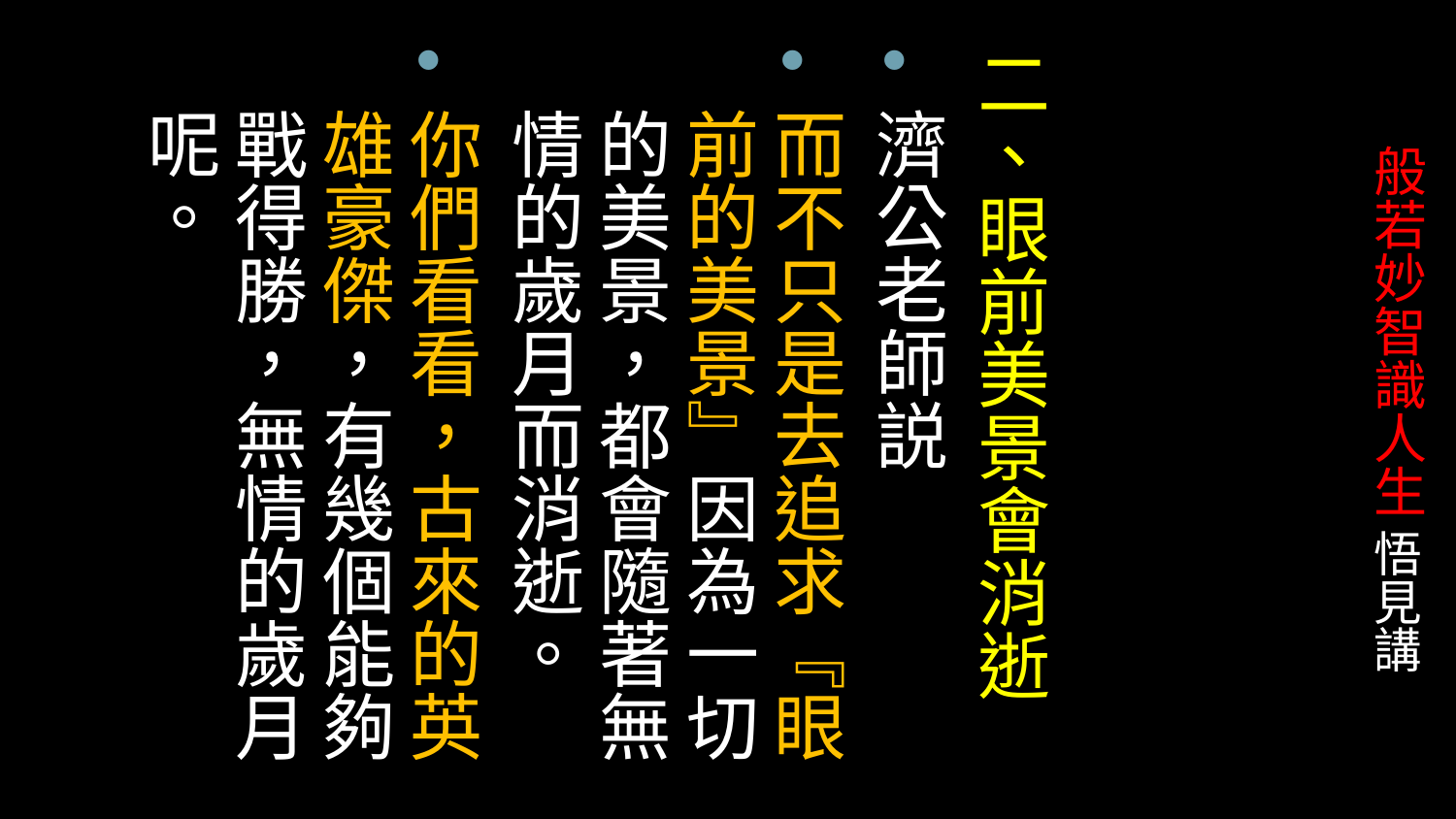

# 般若妙智識人生 悟見講
二、眼前美景會消逝
濟公老師説
而不只是去追求『眼前的美景』因為一切的美景，都會隨著無情的歲月而消逝。
你們看看，古來的英雄豪傑，有幾個能夠戰得勝，無情的歲月呢。